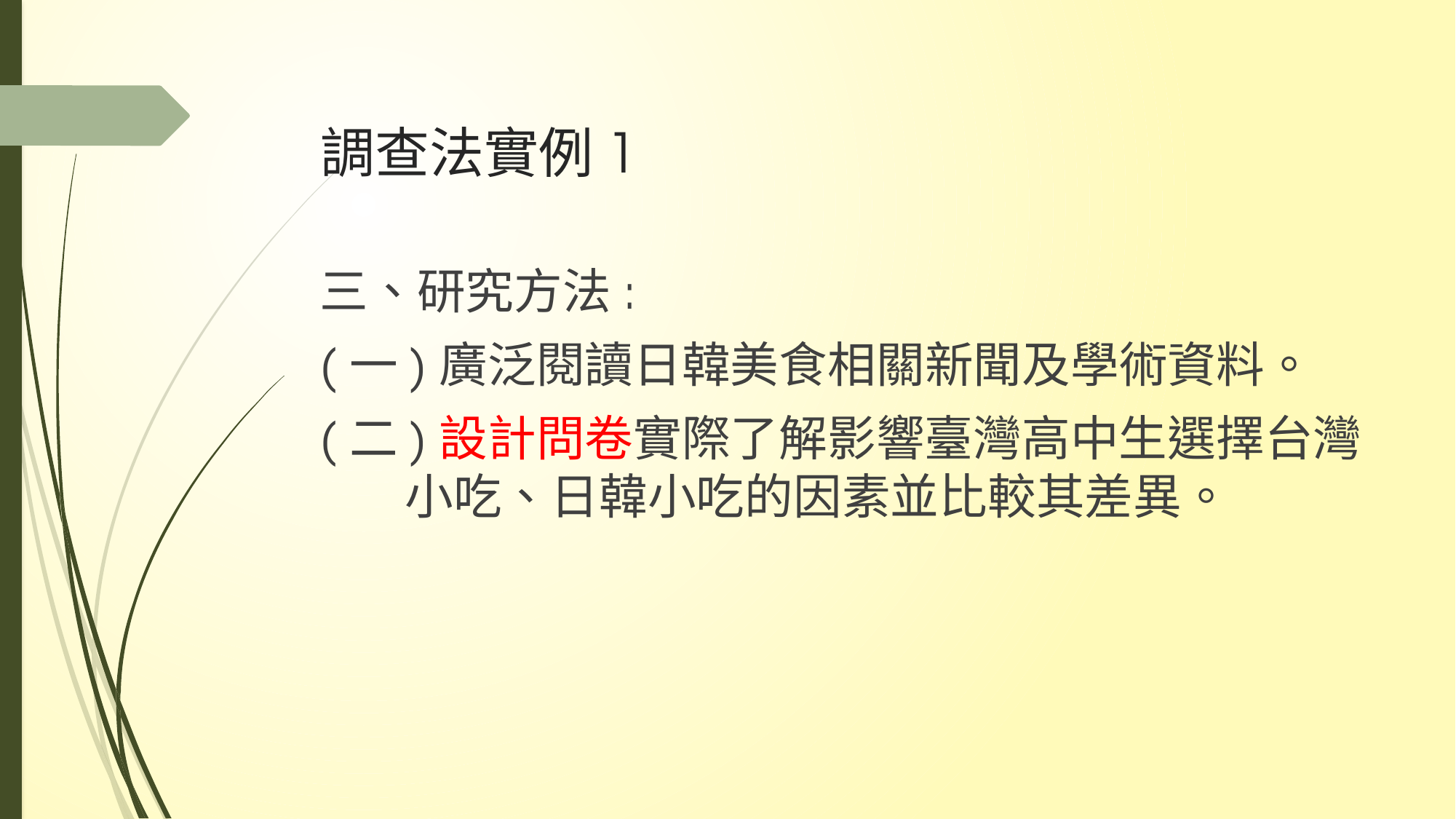

# 調查法實例1
三、研究方法:
(一)廣泛閱讀日韓美食相關新聞及學術資料。
(二)設計問卷實際了解影響臺灣高中生選擇台灣小吃、日韓小吃的因素並比較其差異。